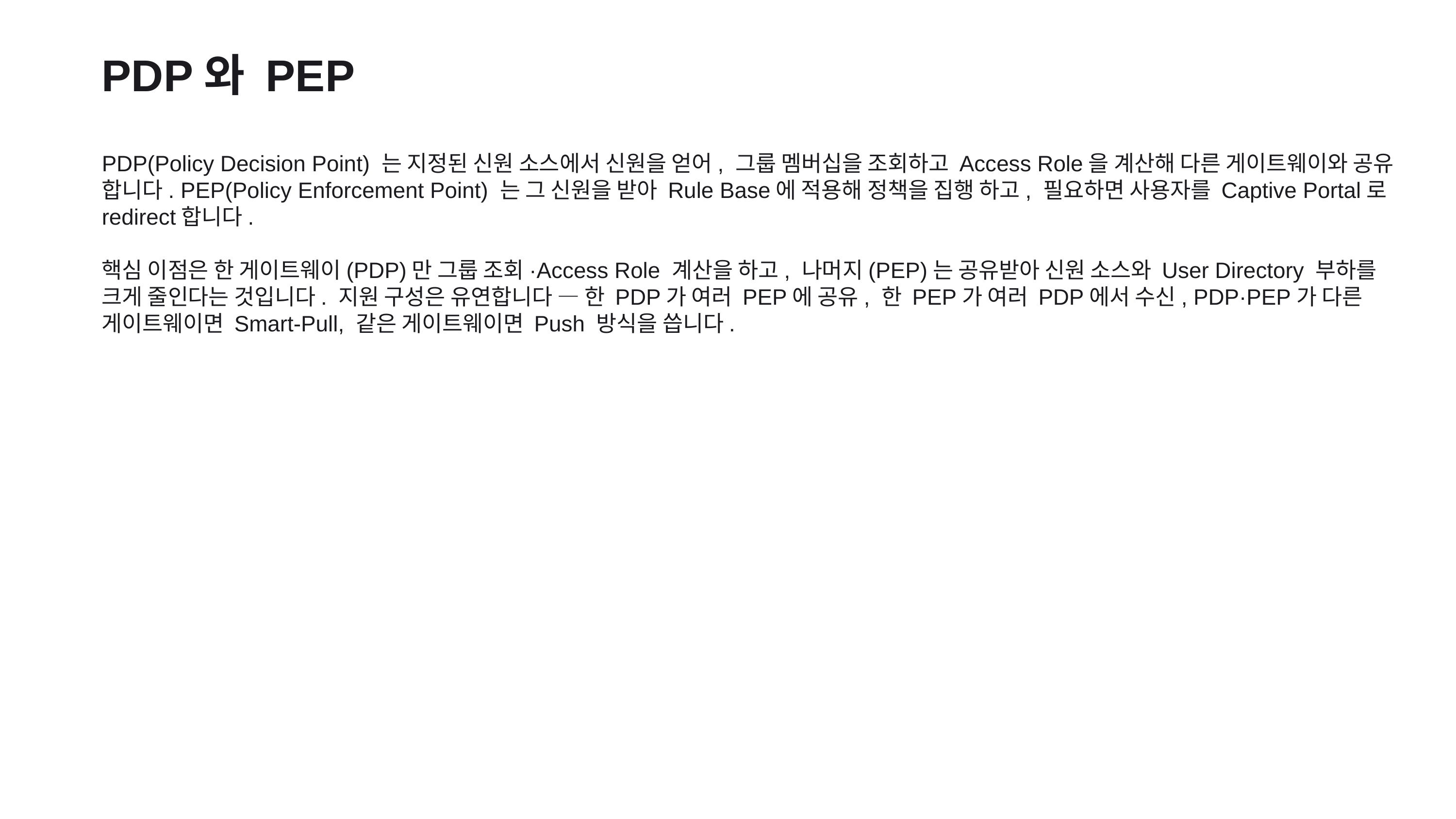

PDP와 PEP
PDP(Policy Decision Point) 는 지정된 신원 소스에서 신원을 얻어, 그룹 멤버십을 조회하고 Access Role을 계산해 다른 게이트웨이와 공유 합니다. PEP(Policy Enforcement Point) 는 그 신원을 받아 Rule Base에 적용해 정책을 집행 하고, 필요하면 사용자를 Captive Portal로 redirect합니다.

핵심 이점은 한 게이트웨이(PDP)만 그룹 조회·Access Role 계산을 하고, 나머지(PEP)는 공유받아 신원 소스와 User Directory 부하를 크게 줄인다는 것입니다. 지원 구성은 유연합니다 — 한 PDP가 여러 PEP에 공유, 한 PEP가 여러 PDP에서 수신, PDP·PEP가 다른 게이트웨이면 Smart-Pull, 같은 게이트웨이면 Push 방식을 씁니다.